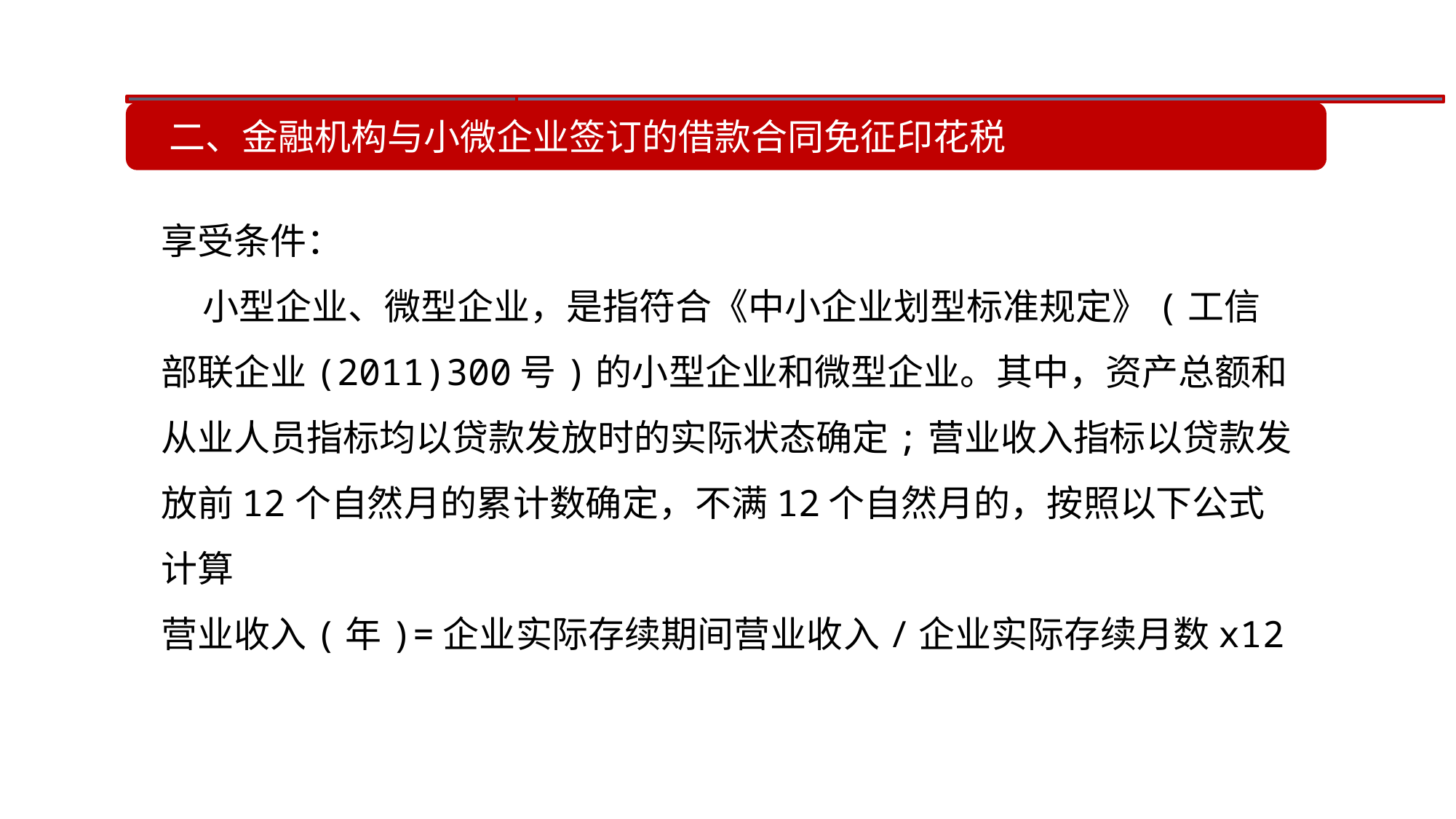

二、金融机构与小微企业签订的借款合同免征印花税
享受条件：
    小型企业、微型企业，是指符合《中小企业划型标准规定》(工信部联企业(2011)300号)的小型企业和微型企业。其中，资产总额和从业人员指标均以贷款发放时的实际状态确定;营业收入指标以贷款发放前12个自然月的累计数确定，不满12个自然月的，按照以下公式计算
营业收入(年)=企业实际存续期间营业收入/企业实际存续月数x12